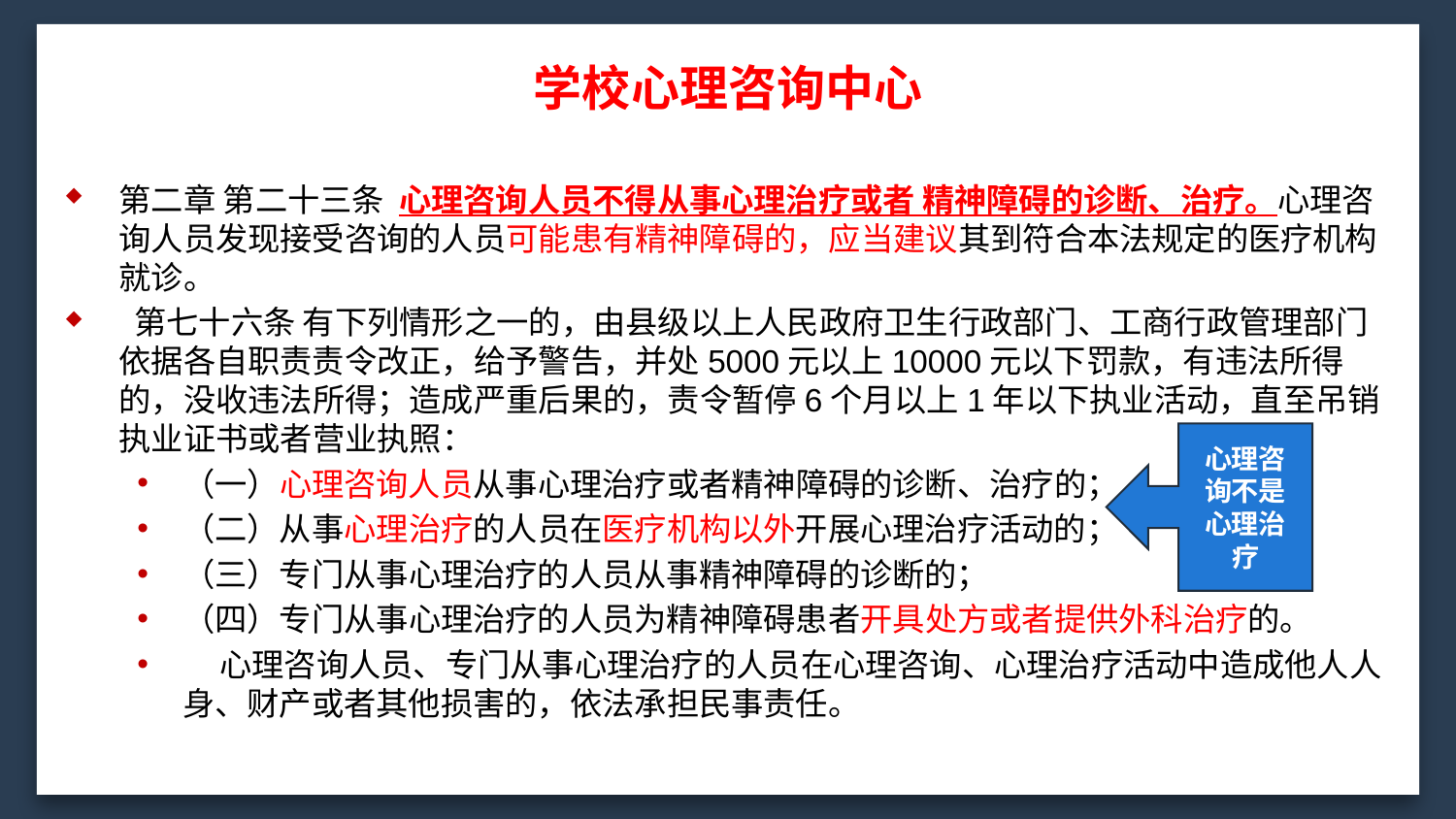

学校心理咨询中心
第二章 第二十三条  心理咨询人员不得从事心理治疗或者 精神障碍的诊断、治疗。心理咨询人员发现接受咨询的人员可能患有精神障碍的，应当建议其到符合本法规定的医疗机构就诊。
 第七十六条 有下列情形之一的，由县级以上人民政府卫生行政部门、工商行政管理部门依据各自职责责令改正，给予警告，并处5000元以上10000元以下罚款，有违法所得的，没收违法所得；造成严重后果的，责令暂停6个月以上1年以下执业活动，直至吊销执业证书或者营业执照：
（一）心理咨询人员从事心理治疗或者精神障碍的诊断、治疗的；
（二）从事心理治疗的人员在医疗机构以外开展心理治疗活动的；
（三）专门从事心理治疗的人员从事精神障碍的诊断的；
（四）专门从事心理治疗的人员为精神障碍患者开具处方或者提供外科治疗的。
    心理咨询人员、专门从事心理治疗的人员在心理咨询、心理治疗活动中造成他人人身、财产或者其他损害的，依法承担民事责任。
心理咨询不是心理治疗